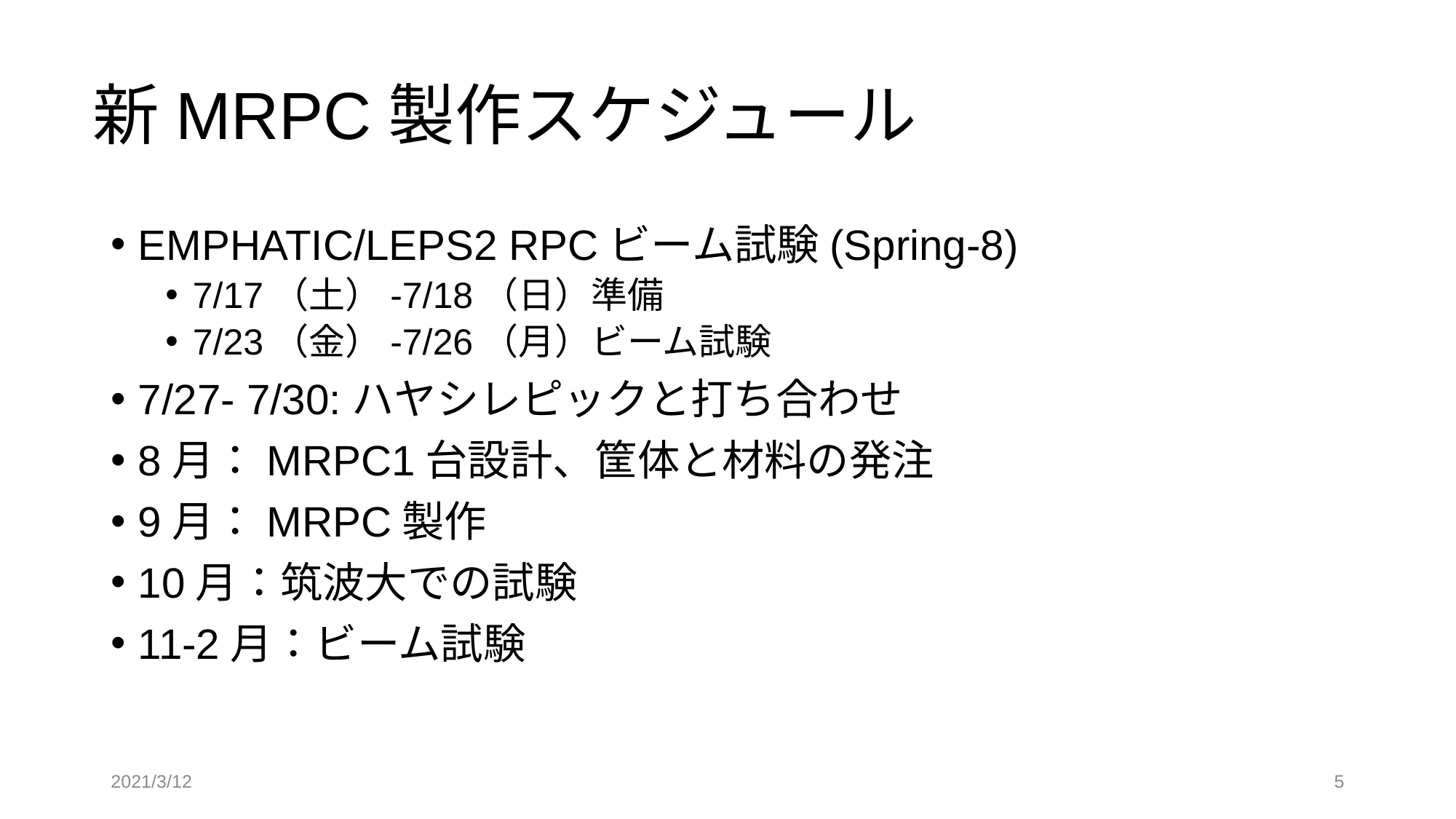

# 新MRPC製作スケジュール
EMPHATIC/LEPS2 RPCビーム試験(Spring-8)
7/17（土）-7/18（日）準備
7/23（金）-7/26（月）ビーム試験
7/27- 7/30:ハヤシレピックと打ち合わせ
8月：MRPC1台設計、筐体と材料の発注
9月：MRPC製作
10月：筑波大での試験
11-2月：ビーム試験
2021/3/12
5